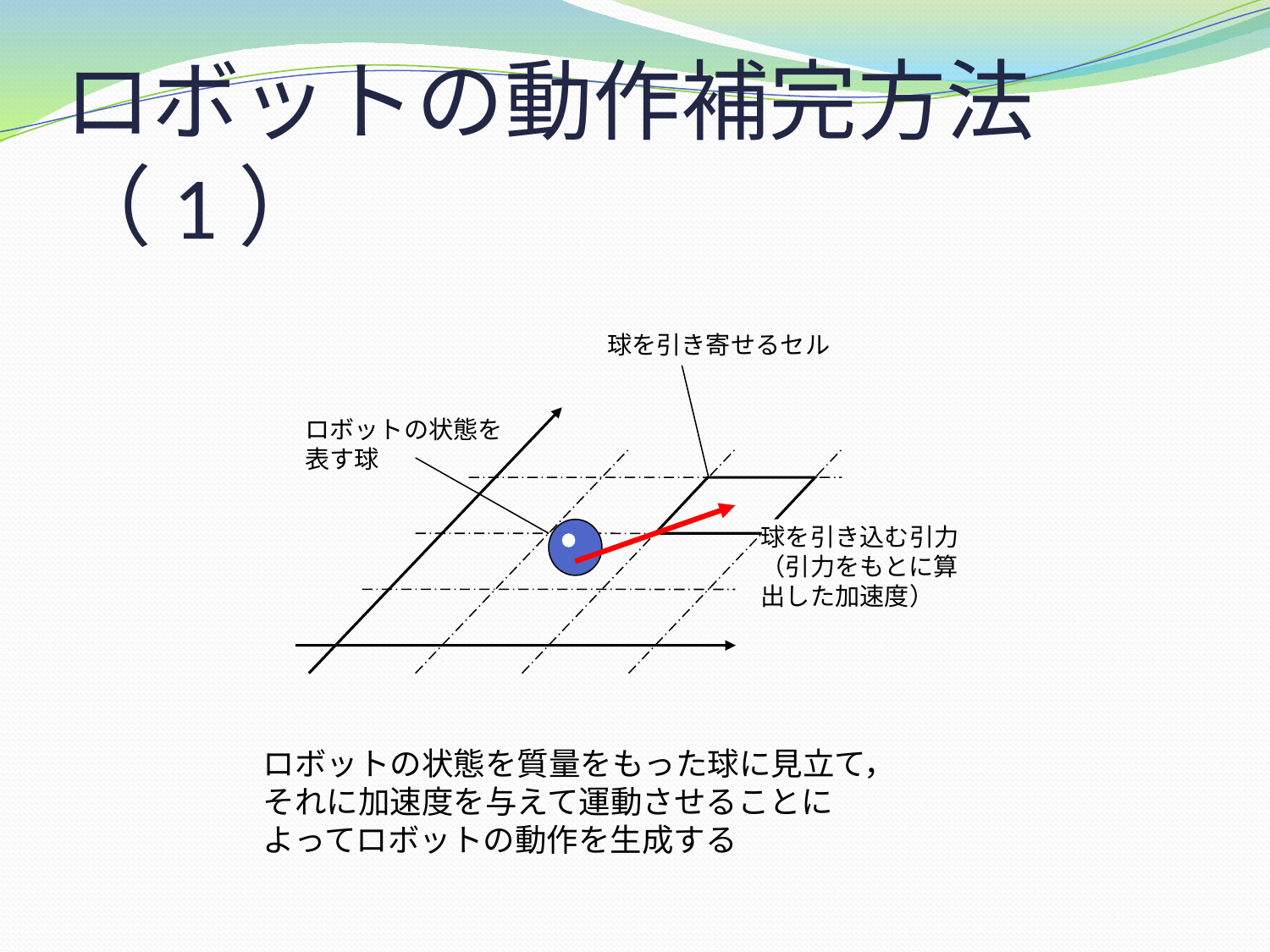

# ロボットの動作補完方法（1）
球を引き寄せるセル

ロボットの状態を
表す球

球を引き込む引力
（引力をもとに算出した加速度）

ロボットの状態を質量をもった球に見立て，
それに加速度を与えて運動させることに
よってロボットの動作を生成する